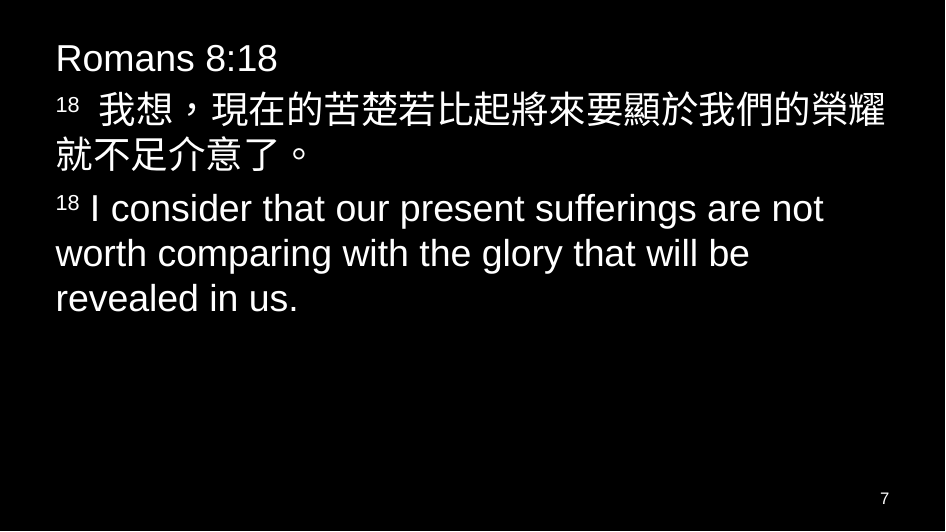

Romans 8:18
18 我想，現在的苦楚若比起將來要顯於我們的榮耀就不足介意了。
18 I consider that our present sufferings are not worth comparing with the glory that will be revealed in us.
7